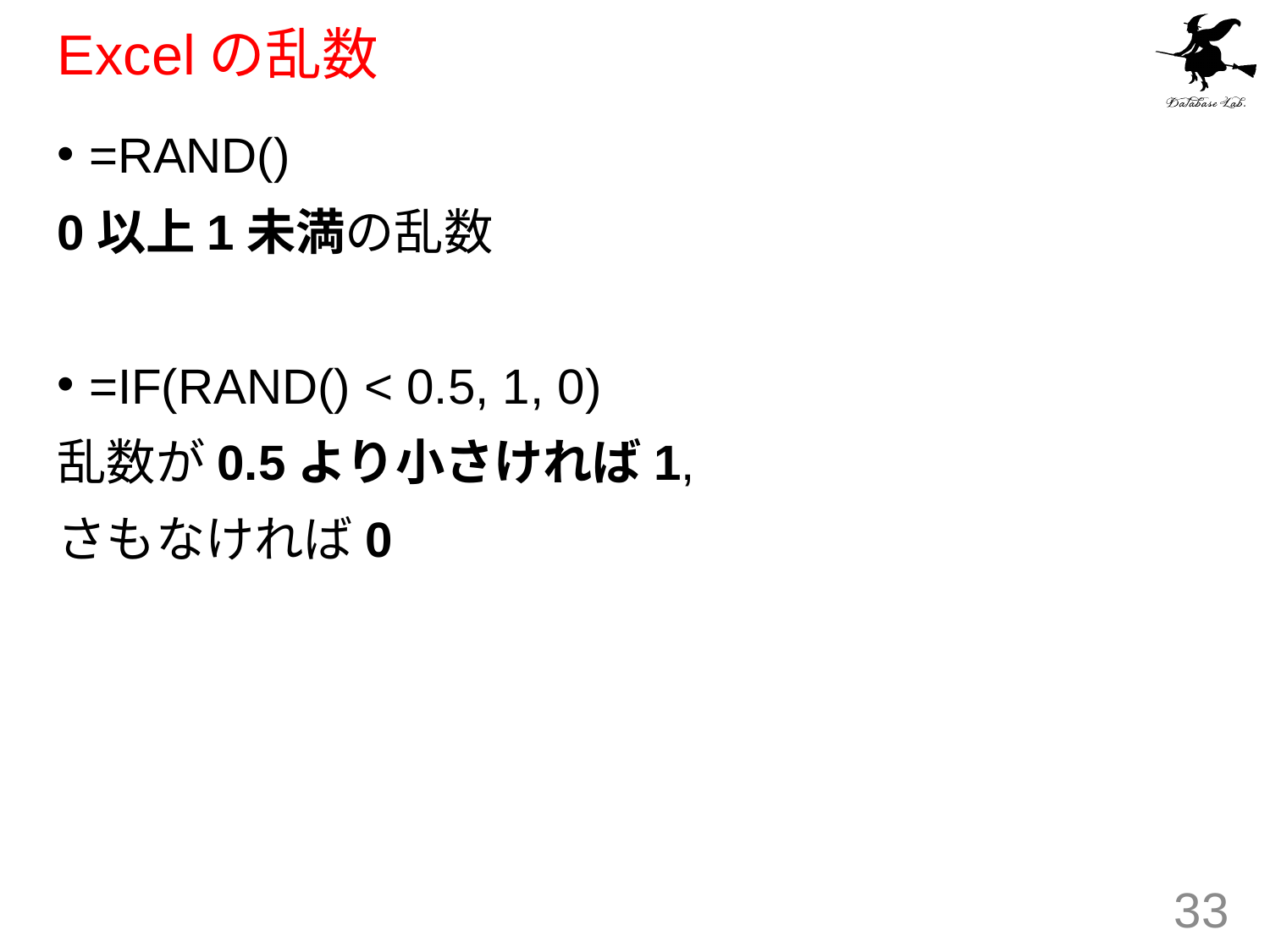

# Excelの乱数
=RAND()
0以上1未満の乱数

=IF(RAND() < 0.5, 1, 0)
乱数が0.5より小さければ1,
さもなければ0

33